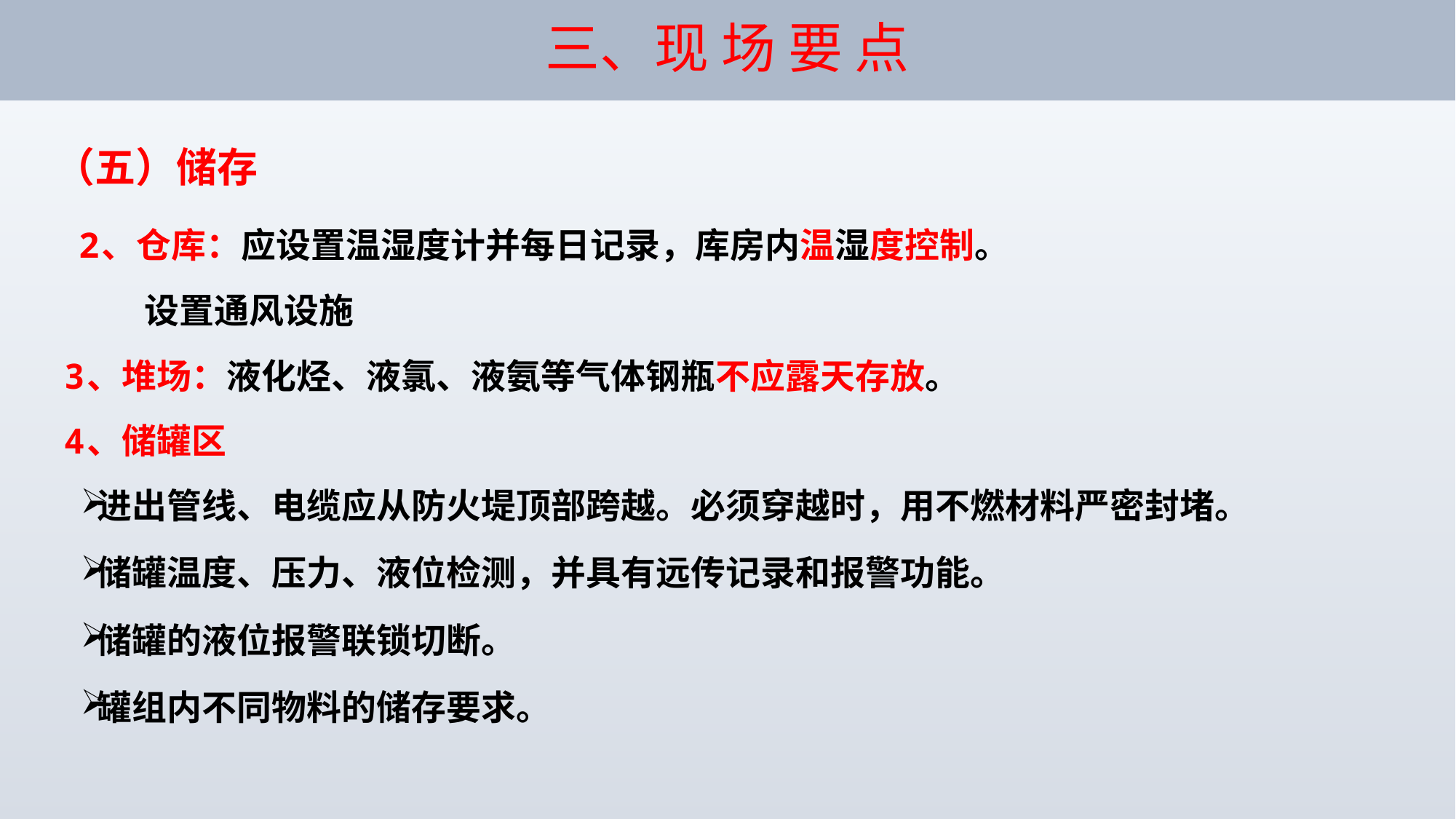

# 三、现 场 要 点
（五）储存
 2、仓库：应设置温湿度计并每日记录，库房内温湿度控制。
           设置通风设施
 3、堆场：液化烃、液氯、液氨等气体钢瓶不应露天存放。
 4、储罐区
 进出管线、电缆应从防火堤顶部跨越。必须穿越时，用不燃材料严密封堵。
 储罐温度、压力、液位检测，并具有远传记录和报警功能。
 储罐的液位报警联锁切断。
 罐组内不同物料的储存要求。